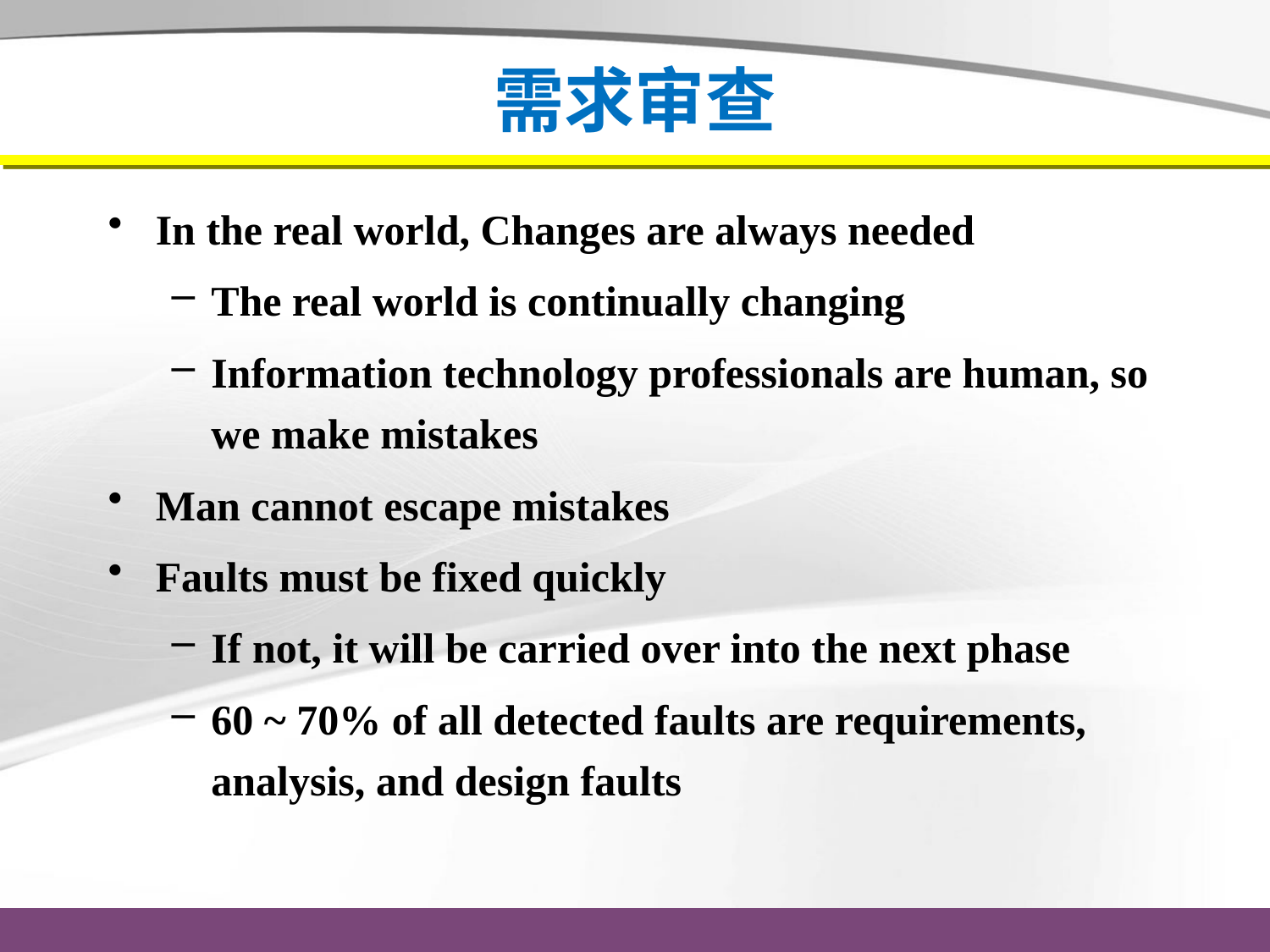

# 需求审查
In the real world, Changes are always needed
The real world is continually changing
Information technology professionals are human, so we make mistakes
Man cannot escape mistakes
Faults must be fixed quickly
If not, it will be carried over into the next phase
60 ~ 70% of all detected faults are requirements, analysis, and design faults